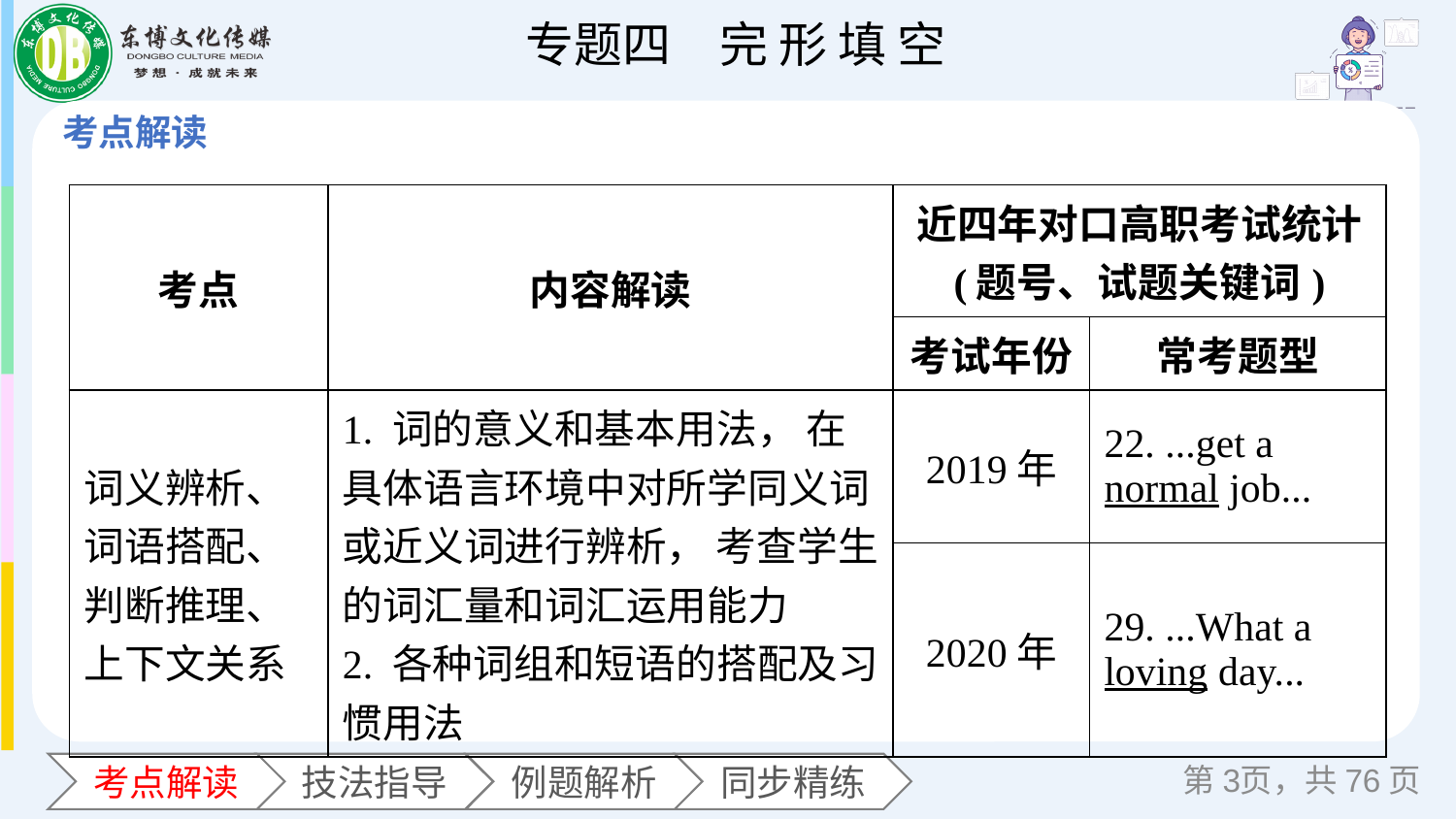

| 考点 | 内容解读 | 近四年对口高职考试统计 (题号、试题关键词) |  |
| --- | --- | --- | --- |
|  |  | 考试年份 | 常考题型 |
| 词义辨析、词语搭配、判断推理、上下文关系 | 1. 词的意义和基本用法， 在具体语言环境中对所学同义词或近义词进行辨析， 考查学生的词汇量和词汇运用能力 2. 各种词组和短语的搭配及习惯用法 | 2019年 | 22. ...get a normal job... |
|  |  | 2020年 | 29. ...What a loving day... |
第3页，共76页